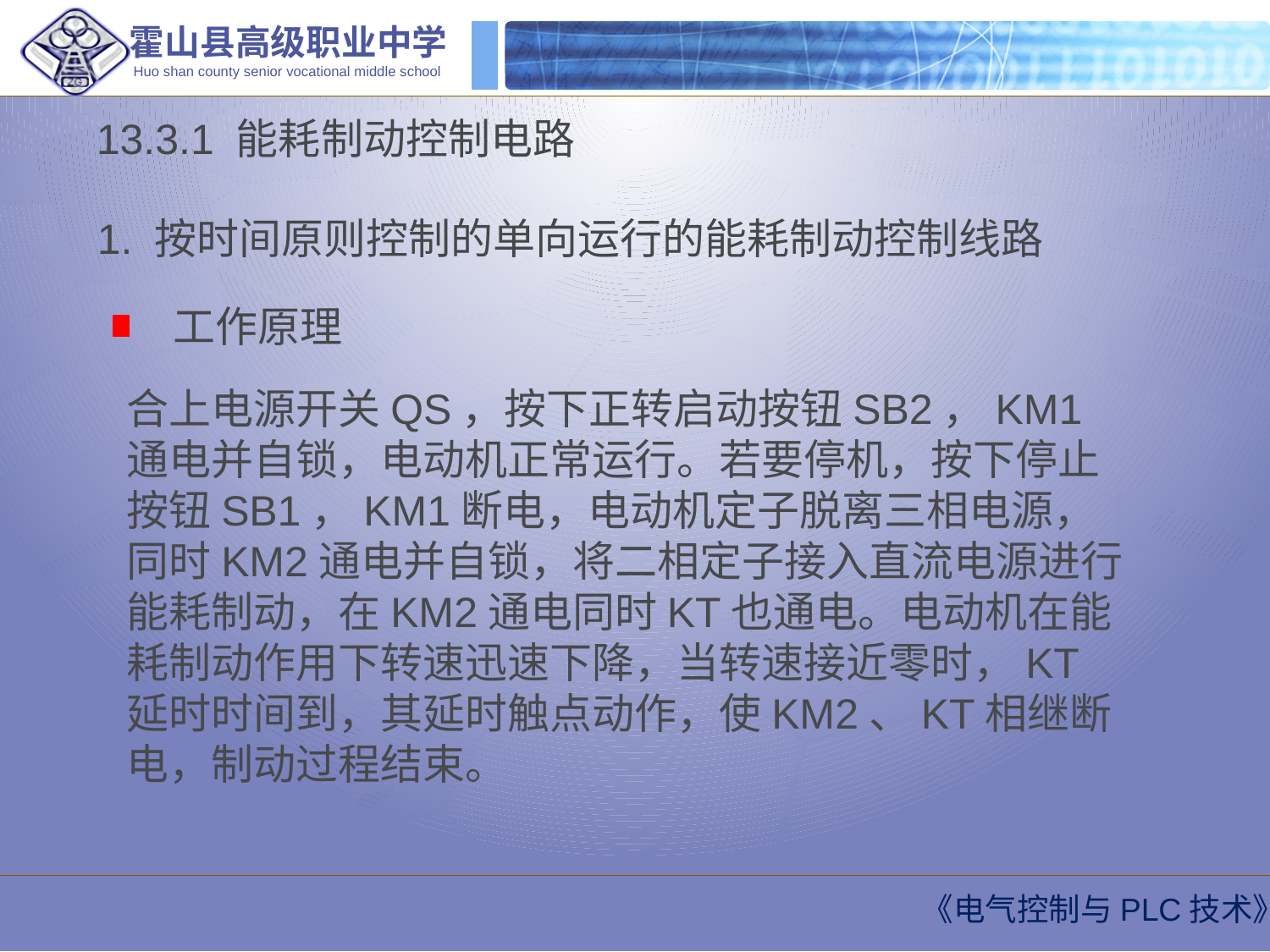

13.3.1 能耗制动控制电路
1. 按时间原则控制的单向运行的能耗制动控制线路
工作原理

合上电源开关QS，按下正转启动按钮SB2，KM1通电并自锁，电动机正常运行。若要停机，按下停止按钮SB1，KM1断电，电动机定子脱离三相电源，同时KM2通电并自锁，将二相定子接入直流电源进行能耗制动，在KM2通电同时KT也通电。电动机在能耗制动作用下转速迅速下降，当转速接近零时，KT延时时间到，其延时触点动作，使KM2、KT相继断电，制动过程结束。